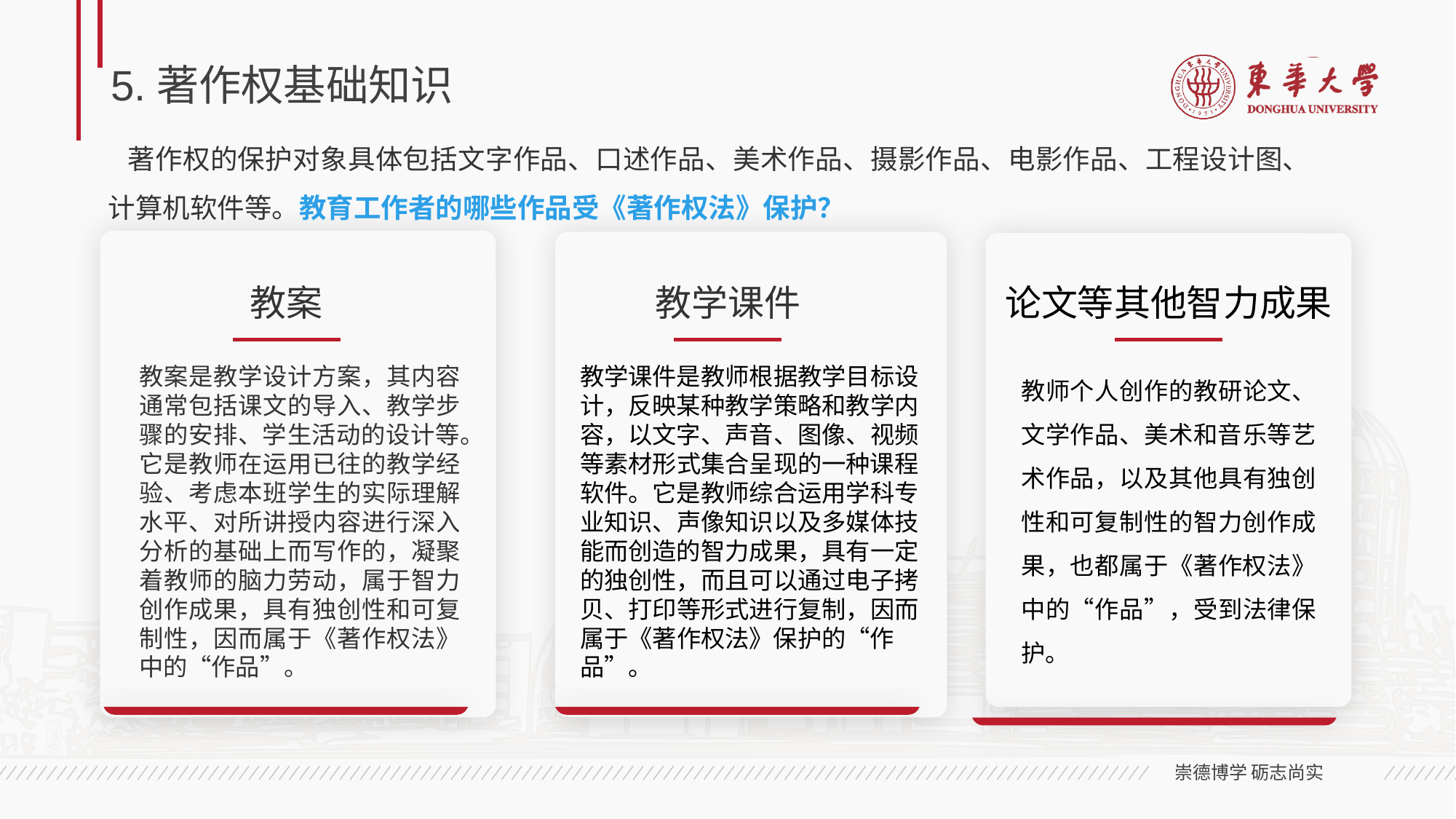

# 5.著作权基础知识
  著作权的保护对象具体包括文字作品、口述作品、美术作品、摄影作品、电影作品、工程设计图、计算机软件等。教育工作者的哪些作品受《著作权法》保护？

教案
教学课件
论文等其他智力成果
教案是教学设计方案，其内容通常包括课文的导入、教学步骤的安排、学生活动的设计等。它是教师在运用已往的教学经验、考虑本班学生的实际理解水平、对所讲授内容进行深入分析的基础上而写作的，凝聚着教师的脑力劳动，属于智力创作成果，具有独创性和可复制性，因而属于《著作权法》中的“作品”。
教学课件是教师根据教学目标设计，反映某种教学策略和教学内容，以文字、声音、图像、视频等素材形式集合呈现的一种课程软件。它是教师综合运用学科专业知识、声像知识以及多媒体技能而创造的智力成果，具有一定的独创性，而且可以通过电子拷贝、打印等形式进行复制，因而属于《著作权法》保护的“作品”。

教师个人创作的教研论文、文学作品、美术和音乐等艺术作品，以及其他具有独创性和可复制性的智力创作成果，也都属于《著作权法》中的“作品”，受到法律保护。